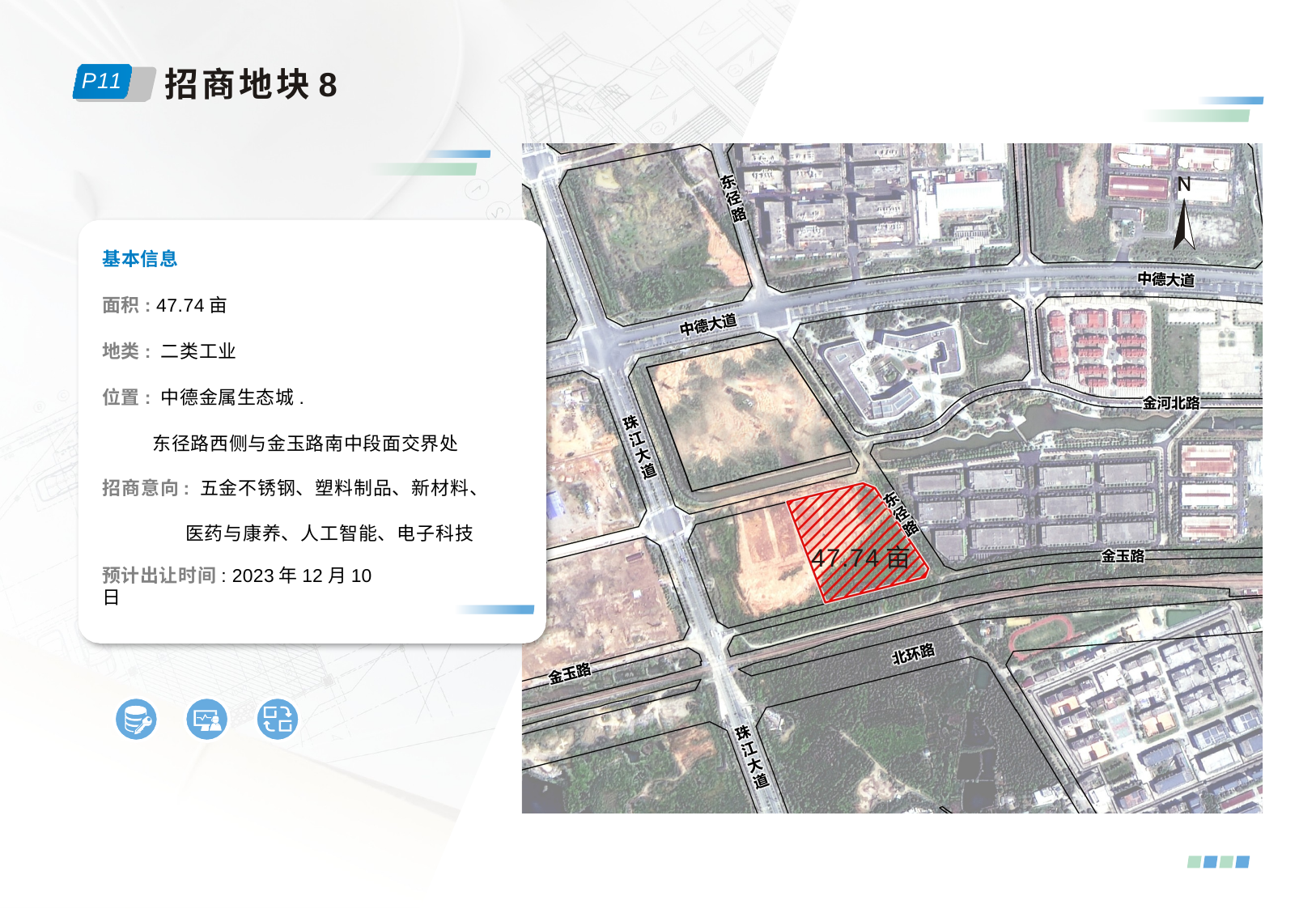

# 招商地块8

P11

基本信息

面积: 47.74亩

地类: 二类工业

位置: 中德金属生态城.

东径路西侧与金玉路南中段面交界处
招商意向: 五金不锈钢、塑料制品、新材料、医药与康养、人工智能、电子科技
47.74亩
预计出让时间: 2023年12月10日